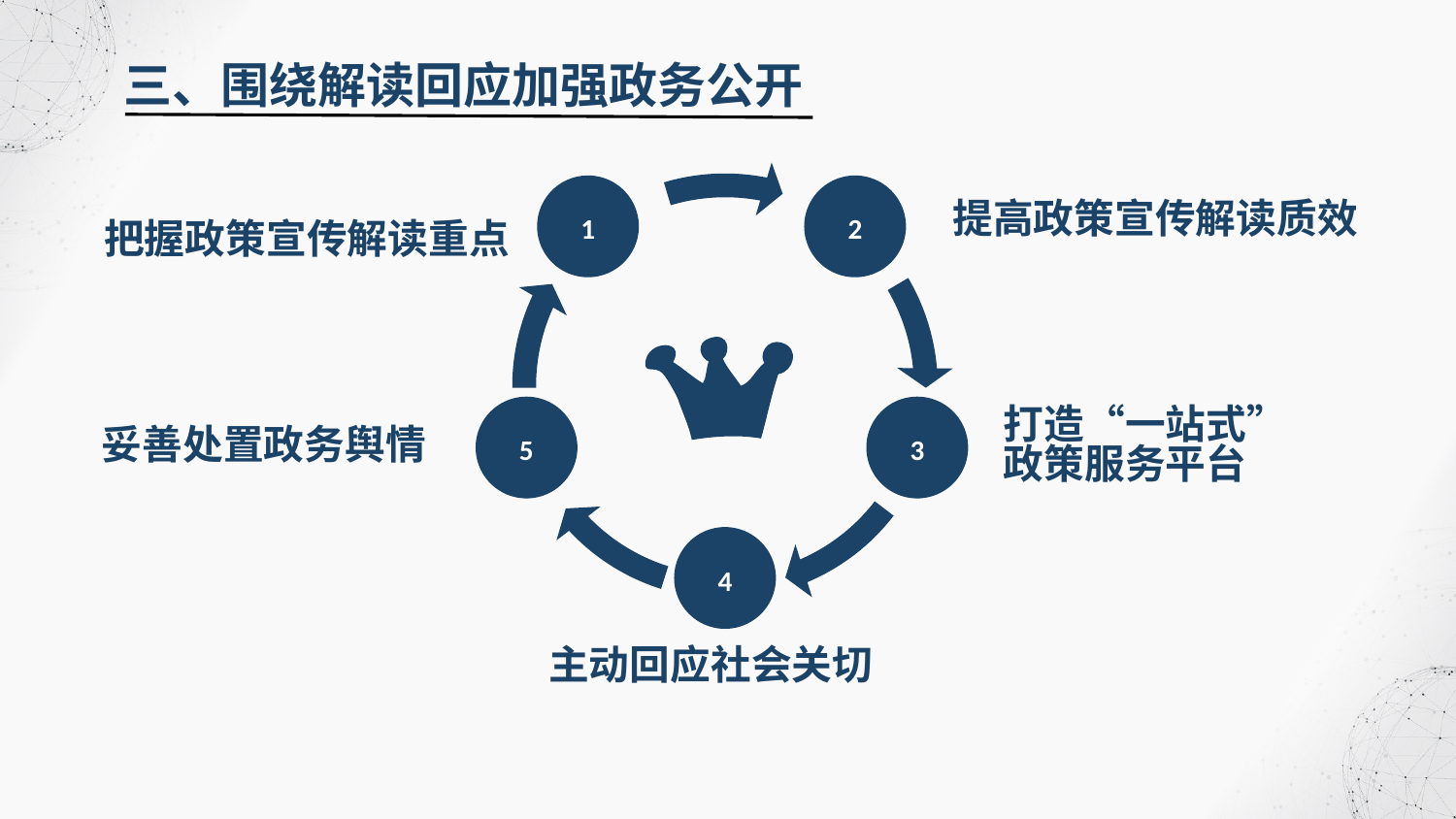

三、围绕解读回应加强政务公开

1

2
提高政策宣传解读质效

把握政策宣传解读重点

5

3
打造“一站式”政策服务平台
妥善处置政务舆情

4
主动回应社会关切